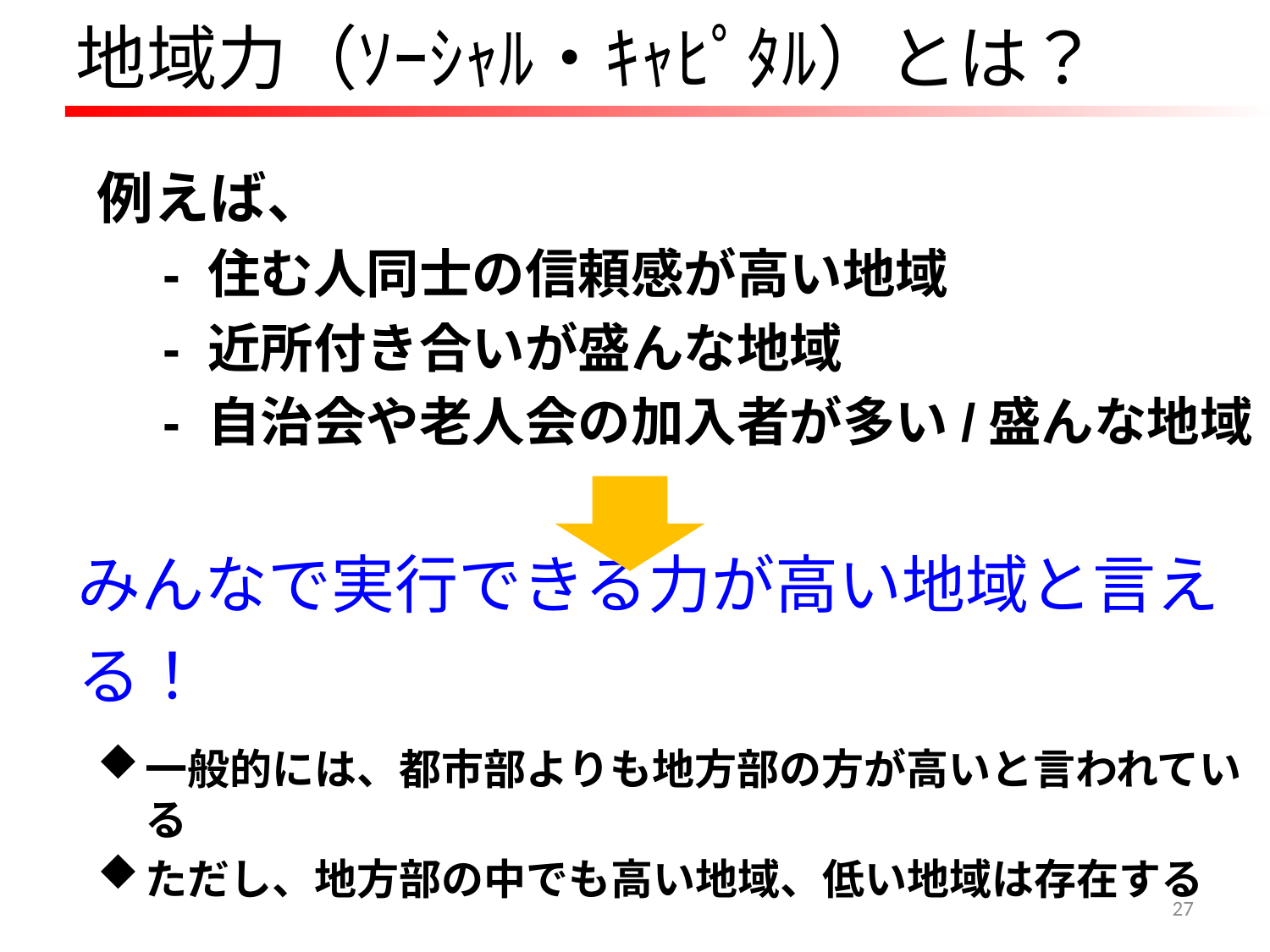

地域力（ｿｰｼｬﾙ・ｷｬﾋﾟﾀﾙ）とは？

例えば、
　- 住む人同士の信頼感が高い地域
　- 近所付き合いが盛んな地域
　- 自治会や老人会の加入者が多い/盛んな地域

みんなで実行できる力が高い地域と言える！

一般的には、都市部よりも地方部の方が高いと言われている
ただし、地方部の中でも高い地域、低い地域は存在する
27